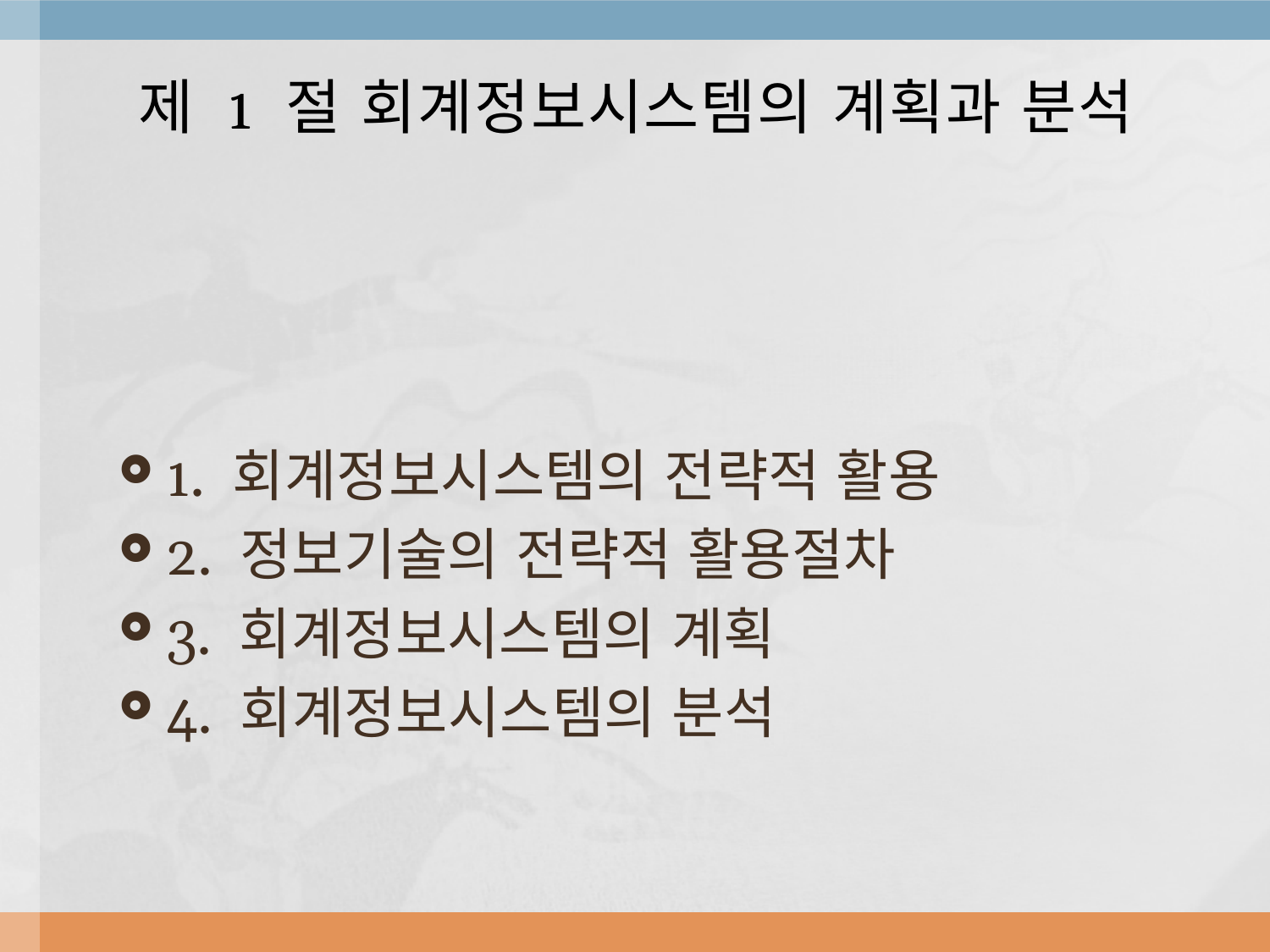

# 제 1 절 회계정보시스템의 계획과 분석
1. 회계정보시스템의 전략적 활용
2. 정보기술의 전략적 활용절차
3. 회계정보시스템의 계획
4. 회계정보시스템의 분석